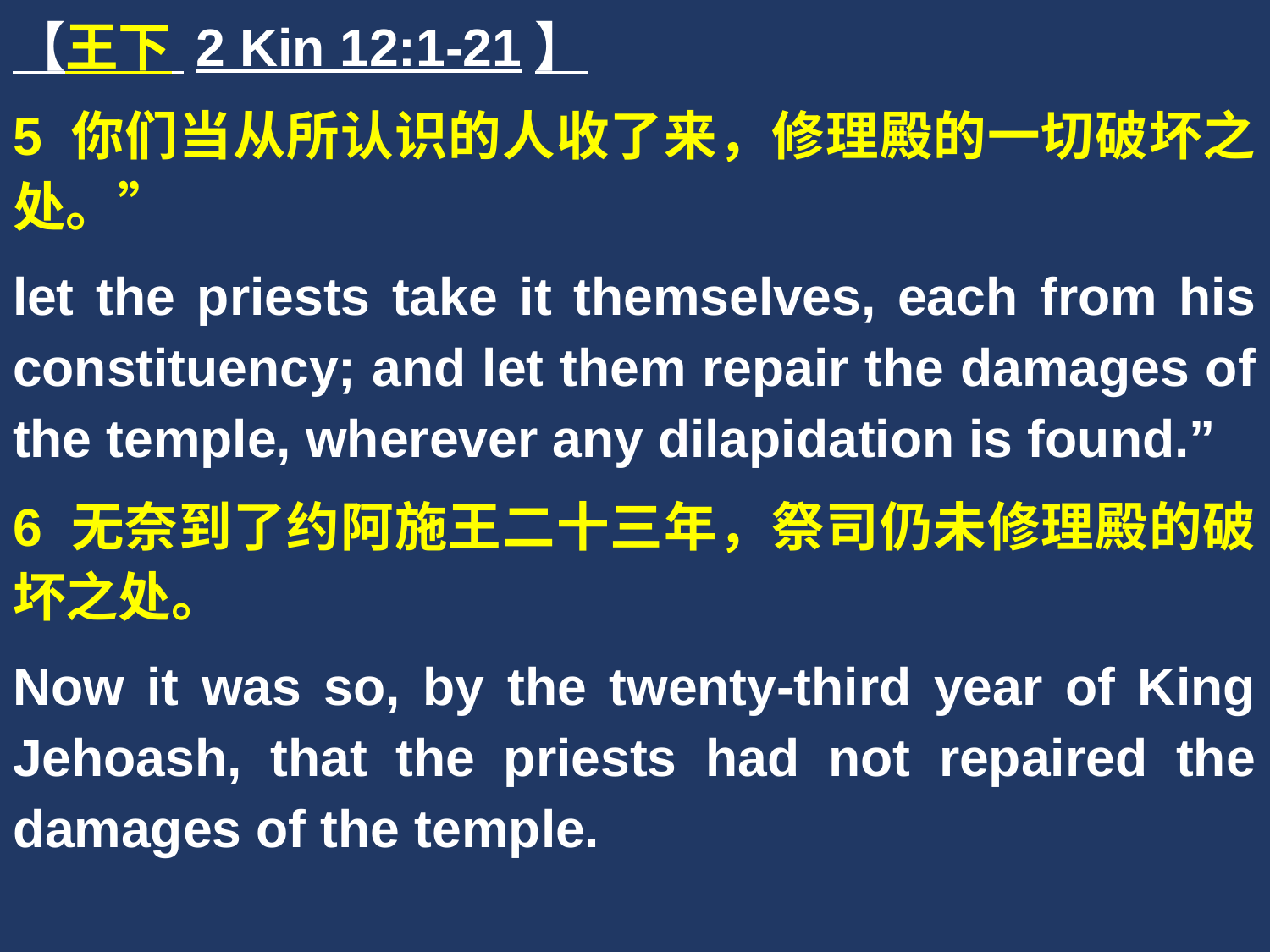

【王下 2 Kin 12:1-21】
5 你们当从所认识的人收了来，修理殿的一切破坏之处。”
let the priests take it themselves, each from his constituency; and let them repair the damages of the temple, wherever any dilapidation is found.”
6 无奈到了约阿施王二十三年，祭司仍未修理殿的破坏之处。
Now it was so, by the twenty-third year of King Jehoash, that the priests had not repaired the damages of the temple.